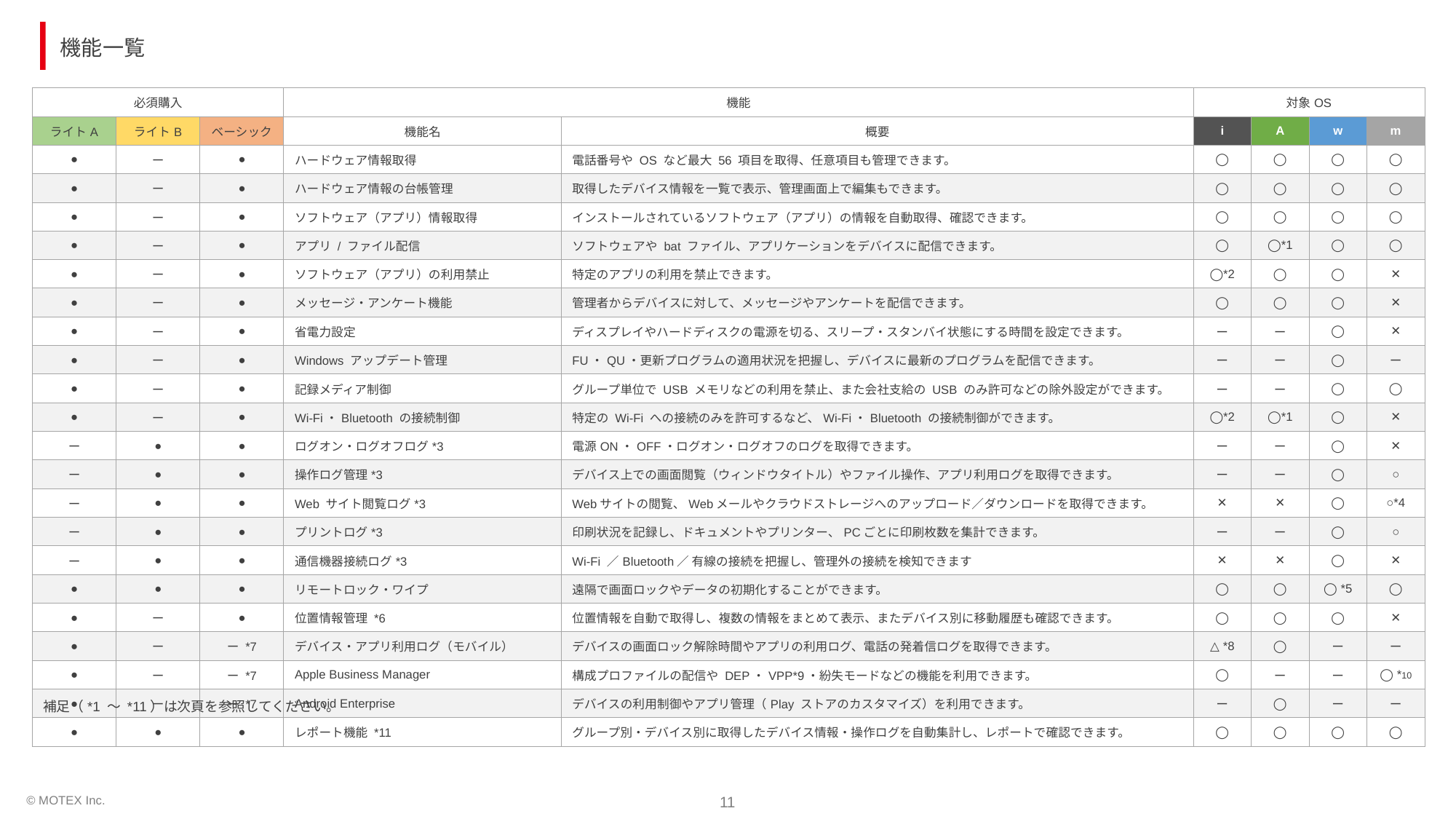

機能一覧
| 必須購入 |  |  | 機能 |  | 対象OS |  |  |  |
| --- | --- | --- | --- | --- | --- | --- | --- | --- |
| ライトA | ライトB | ベーシック | 機能名 | 概要 | i | A | w | m |
| ● | ー | ● | ハードウェア情報取得 | 電話番号や OS など最大 56 項目を取得、任意項目も管理できます。 | ◯ | ◯ | ◯ | ◯ |
| ● | ー | ● | ハードウェア情報の台帳管理 | 取得したデバイス情報を一覧で表示、管理画面上で編集もできます。 | ◯ | ◯ | ◯ | ◯ |
| ● | ー | ● | ソフトウェア（アプリ）情報取得 | インストールされているソフトウェア（アプリ）の情報を自動取得、確認できます。 | ◯ | ◯ | ◯ | ◯ |
| ● | ー | ● | アプリ / ファイル配信 | ソフトウェアや bat ファイル、アプリケーションをデバイスに配信できます。 | ◯ | ◯\*1 | ◯ | ◯ |
| ● | ー | ● | ソフトウェア（アプリ）の利用禁止 | 特定のアプリの利用を禁止できます。 | ◯\*2 | ◯ | ◯ | ✕ |
| ● | ー | ● | メッセージ・アンケート機能 | 管理者からデバイスに対して、メッセージやアンケートを配信できます。 | ◯ | ◯ | ◯ | ✕ |
| ● | ー | ● | 省電力設定 | ディスプレイやハードディスクの電源を切る、スリープ・スタンバイ状態にする時間を設定できます。 | ー | ー | ◯ | ✕ |
| ● | ー | ● | Windows アップデート管理 | FU・QU・更新プログラムの適用状況を把握し、デバイスに最新のプログラムを配信できます。 | ー | ー | ◯ | ー |
| ● | ー | ● | 記録メディア制御 | グループ単位で USB メモリなどの利用を禁止、また会社支給の USB のみ許可などの除外設定ができます。 | ー | ー | ◯ | ◯ |
| ● | ー | ● | Wi-Fi・Bluetooth の接続制御 | 特定の Wi-Fi への接続のみを許可するなど、Wi-Fi・Bluetooth の接続制御ができます。 | ◯\*2 | ◯\*1 | ◯ | ✕ |
| ー | ● | ● | ログオン・ログオフログ\*3 | 電源ON・OFF・ログオン・ログオフのログを取得できます。 | ー | ー | ◯ | ✕ |
| ー | ● | ● | 操作ログ管理\*3 | デバイス上での画面閲覧（ウィンドウタイトル）やファイル操作、アプリ利用ログを取得できます。 | ー | ー | ◯ | ○ |
| ー | ● | ● | Web サイト閲覧ログ\*3 | Webサイトの閲覧、Webメールやクラウドストレージへのアップロード／ダウンロードを取得できます。 | ✕ | ✕ | ◯ | ○\*4 |
| ー | ● | ● | プリントログ\*3 | 印刷状況を記録し、ドキュメントやプリンター、PCごとに印刷枚数を集計できます。 | ー | ー | ◯ | ○ |
| ー | ● | ● | 通信機器接続ログ\*3 | Wi-Fi ／Bluetooth／ 有線の接続を把握し、管理外の接続を検知できます | ✕ | ✕ | ◯ | ✕ |
| ● | ● | ● | リモートロック・ワイプ | 遠隔で画面ロックやデータの初期化することができます。 | ◯ | ◯ | ◯ \*5 | ◯ |
| ● | ー | ● | 位置情報管理 \*6 | 位置情報を自動で取得し、複数の情報をまとめて表示、またデバイス別に移動履歴も確認できます。 | ◯ | ◯ | ◯ | ✕ |
| ● | ー | ー \*7 | デバイス・アプリ利用ログ（モバイル） | デバイスの画面ロック解除時間やアプリの利用ログ、電話の発着信ログを取得できます。 | △ \*8 | ◯ | ー | ー |
| ● | ー | ー \*7 | Apple Business Manager | 構成プロファイルの配信や DEP・VPP\*9・紛失モードなどの機能を利用できます。 | ◯ | ー | ー | ◯ \*10 |
| ● | ー | ー \*7 | Android Enterprise | デバイスの利用制御やアプリ管理（Play ストアのカスタマイズ）を利用できます。 | ー | ◯ | ー | ー |
| ● | ● | ● | レポート機能 \*11 | グループ別・デバイス別に取得したデバイス情報・操作ログを自動集計し、レポートで確認できます。 | ◯ | ◯ | ◯ | ◯ |
補足（*1 〜 *11）は次頁を参照してください。